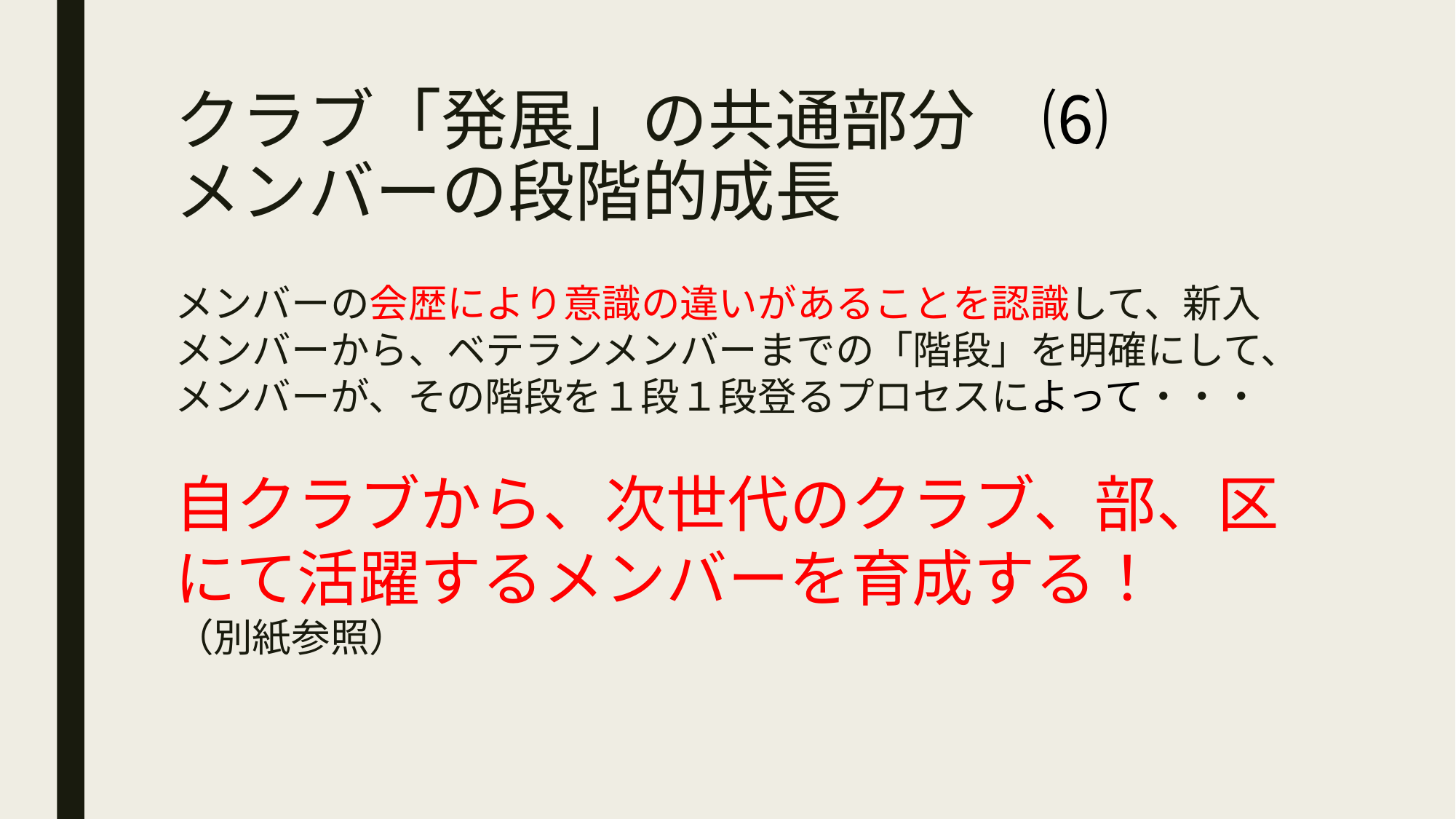

# クラブ「発展」の共通部分　⑹ メンバーの段階的成長
メンバーの会歴により意識の違いがあることを認識して、新入メンバーから、ベテランメンバーまでの「階段」を明確にして、メンバーが、その階段を１段１段登るプロセスによって・・・

自クラブから、次世代のクラブ、部、区にて活躍するメンバーを育成する！
（別紙参照）